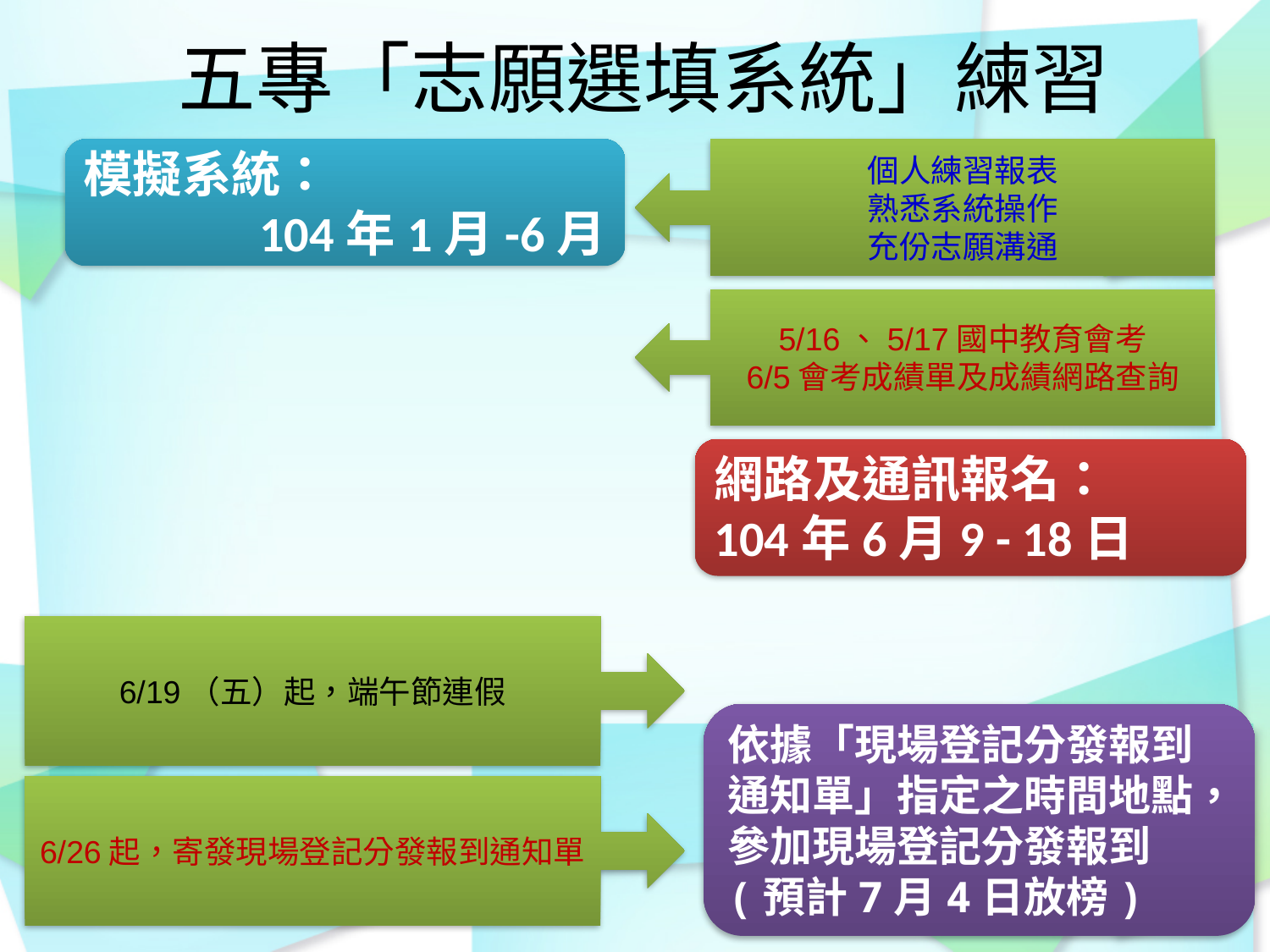

# 五專「志願選填系統」練習
模擬系統：
104年1月-6月
個人練習報表
熟悉系統操作
充份志願溝通
5/16、5/17國中教育會考
6/5會考成績單及成績網路查詢
網路及通訊報名：
104年6月9 - 18日
6/19（五）起，端午節連假
依據「現場登記分發報到通知單」指定之時間地點，參加現場登記分發報到(預計7月4日放榜)
6/26起，寄發現場登記分發報到通知單